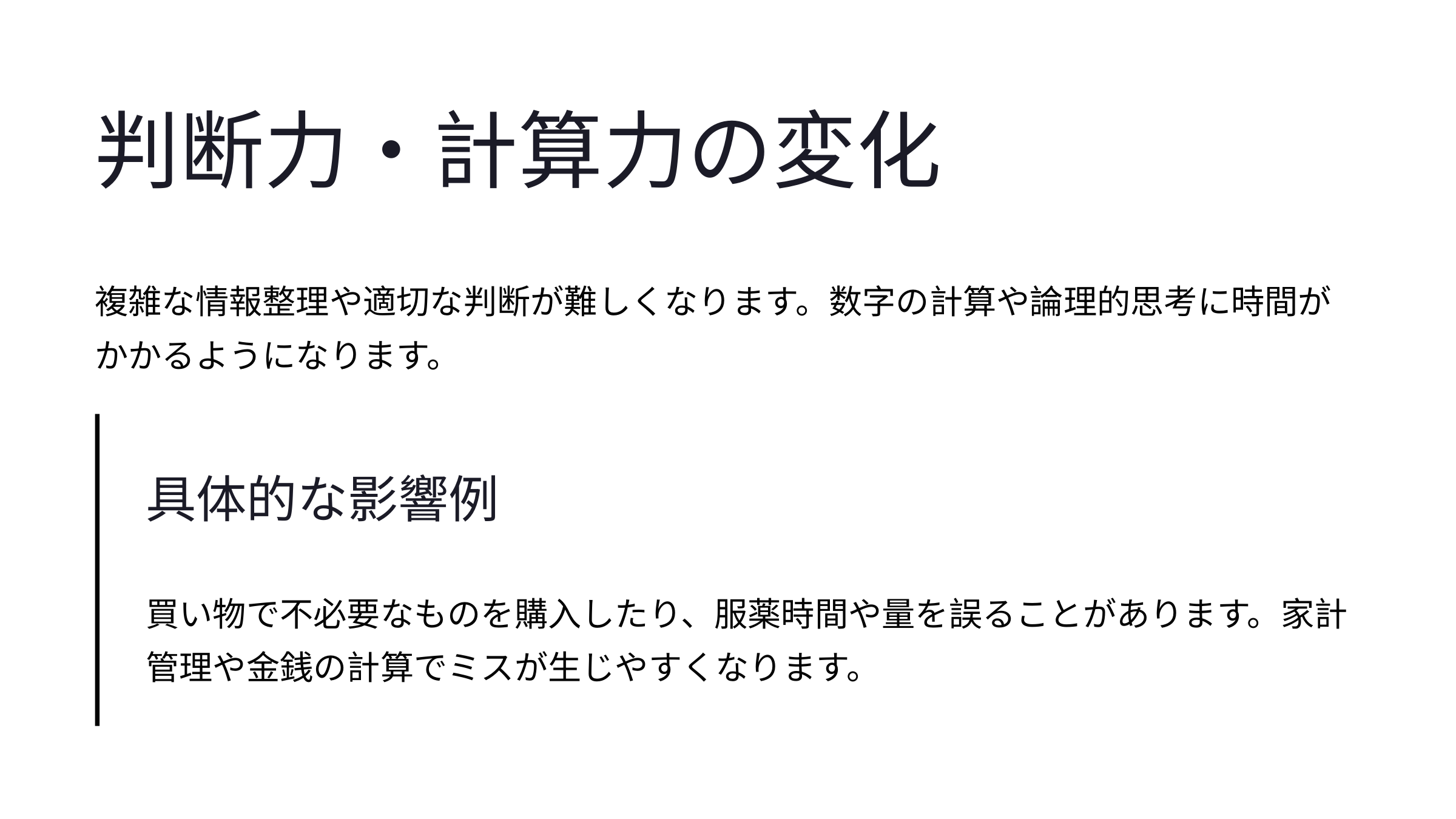

判断力・計算力の変化
複雑な情報整理や適切な判断が難しくなります。数字の計算や論理的思考に時間がかかるようになります。

具体的な影響例
買い物で不必要なものを購入したり、服薬時間や量を誤ることがあります。家計管理や金銭の計算でミスが生じやすくなります。